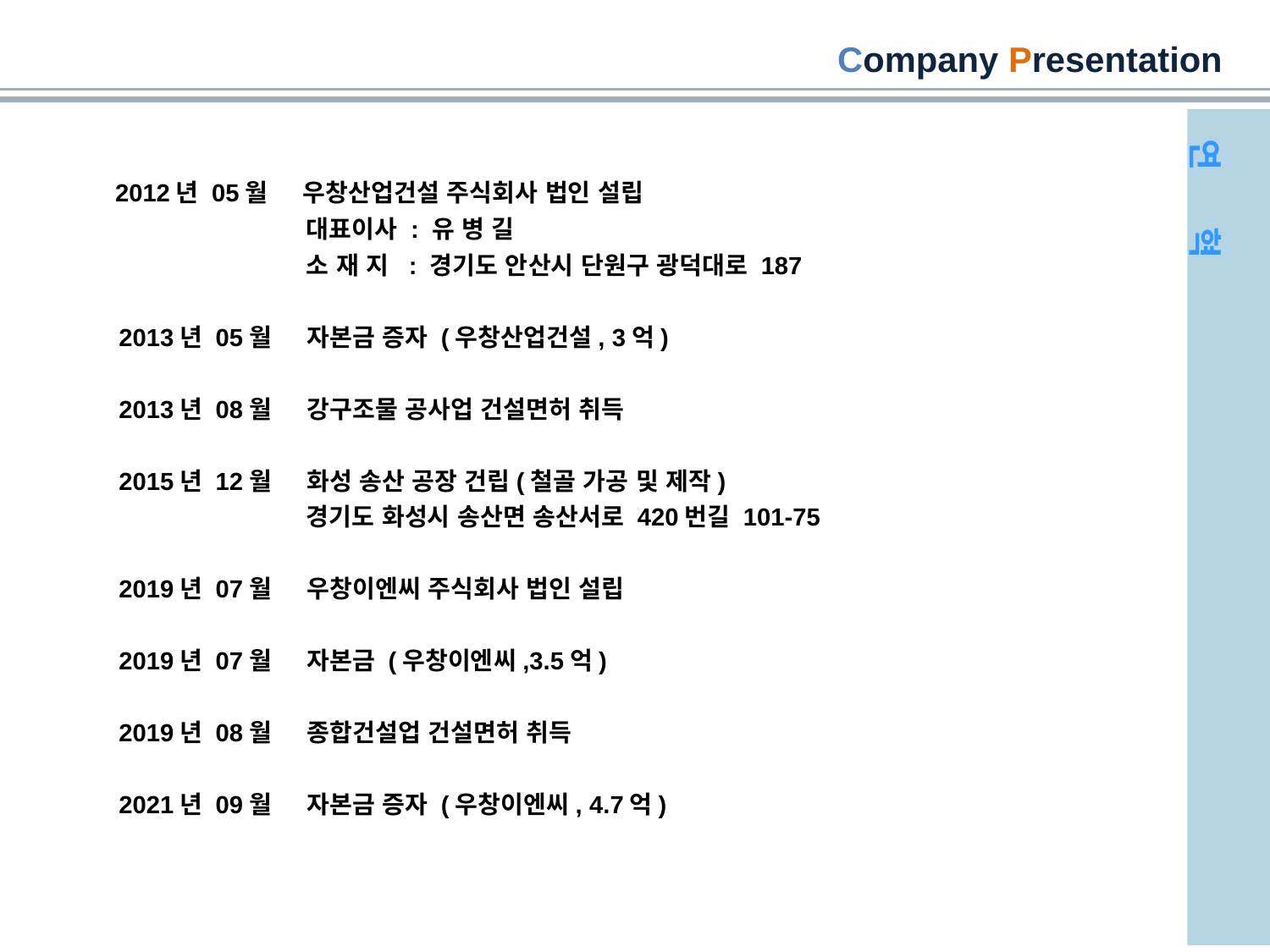

Company Presentation

연      혁

  2012년 05월     우창산업건설 주식회사 법인 설립
                            대표이사 : 유 병 길
                            소 재 지  : 경기도 안산시 단원구 광덕대로 187

  2013년 05월     자본금 증자 (우창산업건설, 3억)

  2013년 08월     강구조물 공사업 건설면허 취득

  2015년 12월     화성 송산 공장 건립(철골 가공 및 제작)
                            경기도 화성시 송산면 송산서로 420번길 101-75

  2019년 07월     우창이엔씨 주식회사 법인 설립

  2019년 07월     자본금 (우창이엔씨,3.5억)

  2019년 08월     종합건설업 건설면허 취득

  2021년 09월     자본금 증자 (우창이엔씨, 4.7억)